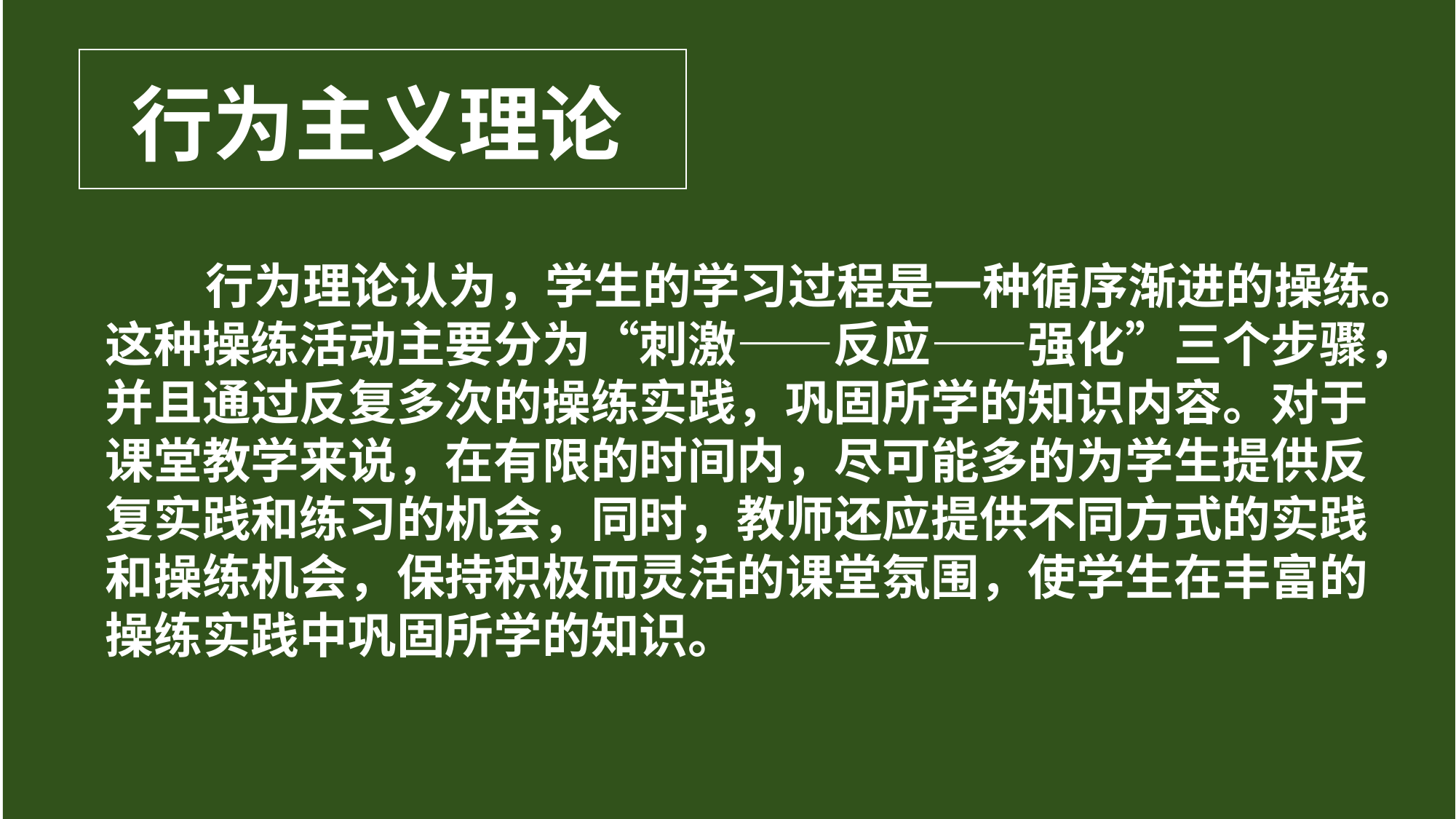

行为主义理论
        行为理论认为，学生的学习过程是一种循序渐进的操练。这种操练活动主要分为“刺激——反应——强化”三个步骤，并且通过反复多次的操练实践，巩固所学的知识内容。对于课堂教学来说，在有限的时间内，尽可能多的为学生提供反复实践和练习的机会，同时，教师还应提供不同方式的实践和操练机会，保持积极而灵活的课堂氛围，使学生在丰富的操练实践中巩固所学的知识。